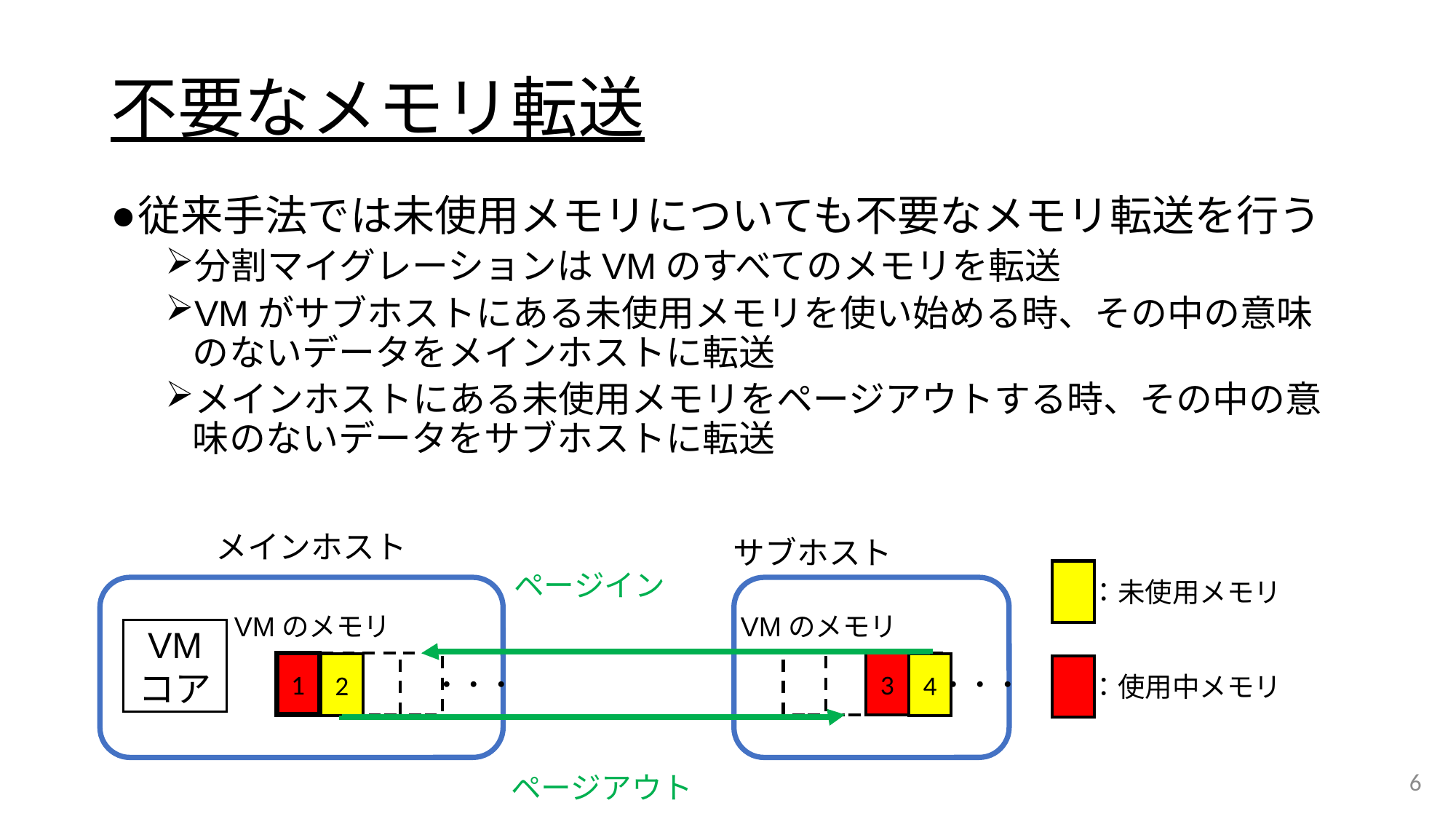

# 不要なメモリ転送
従来手法では未使用メモリについても不要なメモリ転送を行う
分割マイグレーションはVMのすべてのメモリを転送
VMがサブホストにある未使用メモリを使い始める時、その中の意味のないデータをメインホストに転送
メインホストにある未使用メモリをページアウトする時、その中の意味のないデータをサブホストに転送
メインホスト
サブホスト

VMのメモリ

3

VMのメモリ

1

ページイン
2
4
・・・
・・・
ページアウト

：未使用メモリ
VM
コア

：使用中メモリ
6